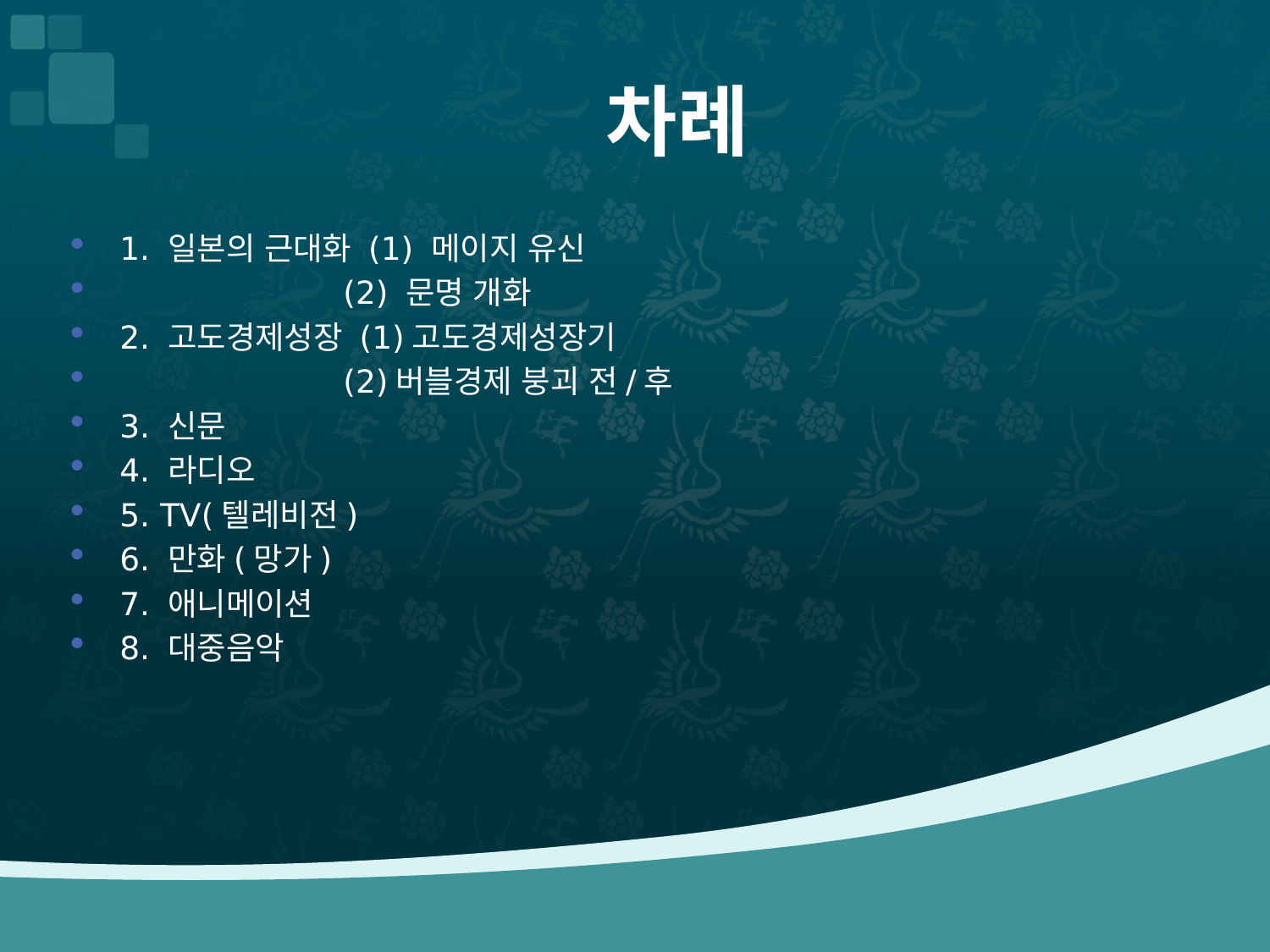

# 차례
1. 일본의 근대화 (1) 메이지 유신
                      (2) 문명 개화
2. 고도경제성장 (1)고도경제성장기
                      (2)버블경제 붕괴 전/후
3. 신문
4. 라디오
5. TV(텔레비전)
6. 만화(망가)
7. 애니메이션
8. 대중음악